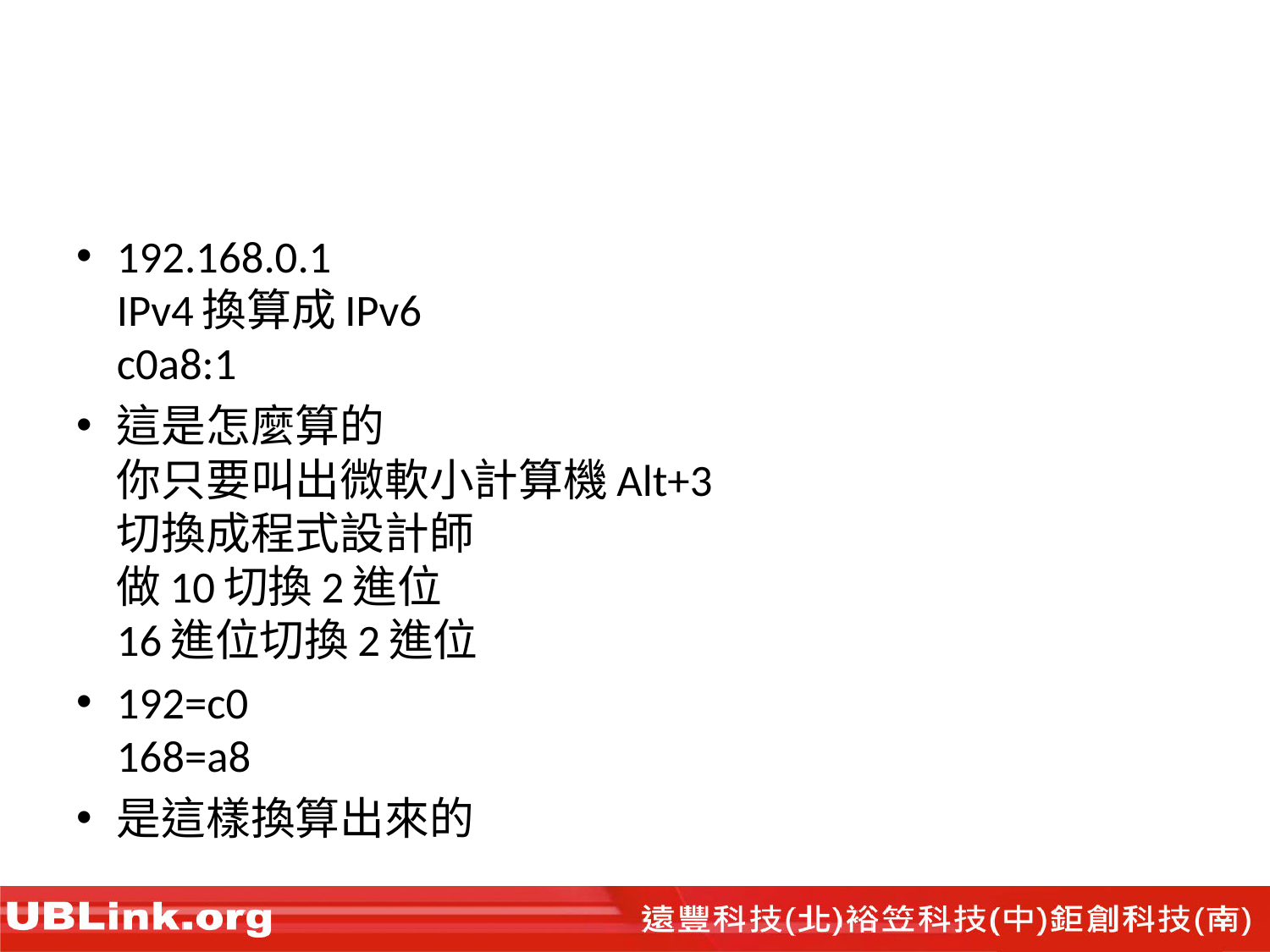

#
192.168.0.1
IPv4換算成IPv6
c0a8:1
這是怎麼算的
你只要叫出微軟小計算機Alt+3
切換成程式設計師
做10切換2進位
16進位切換2進位
192=c0
168=a8
是這樣換算出來的